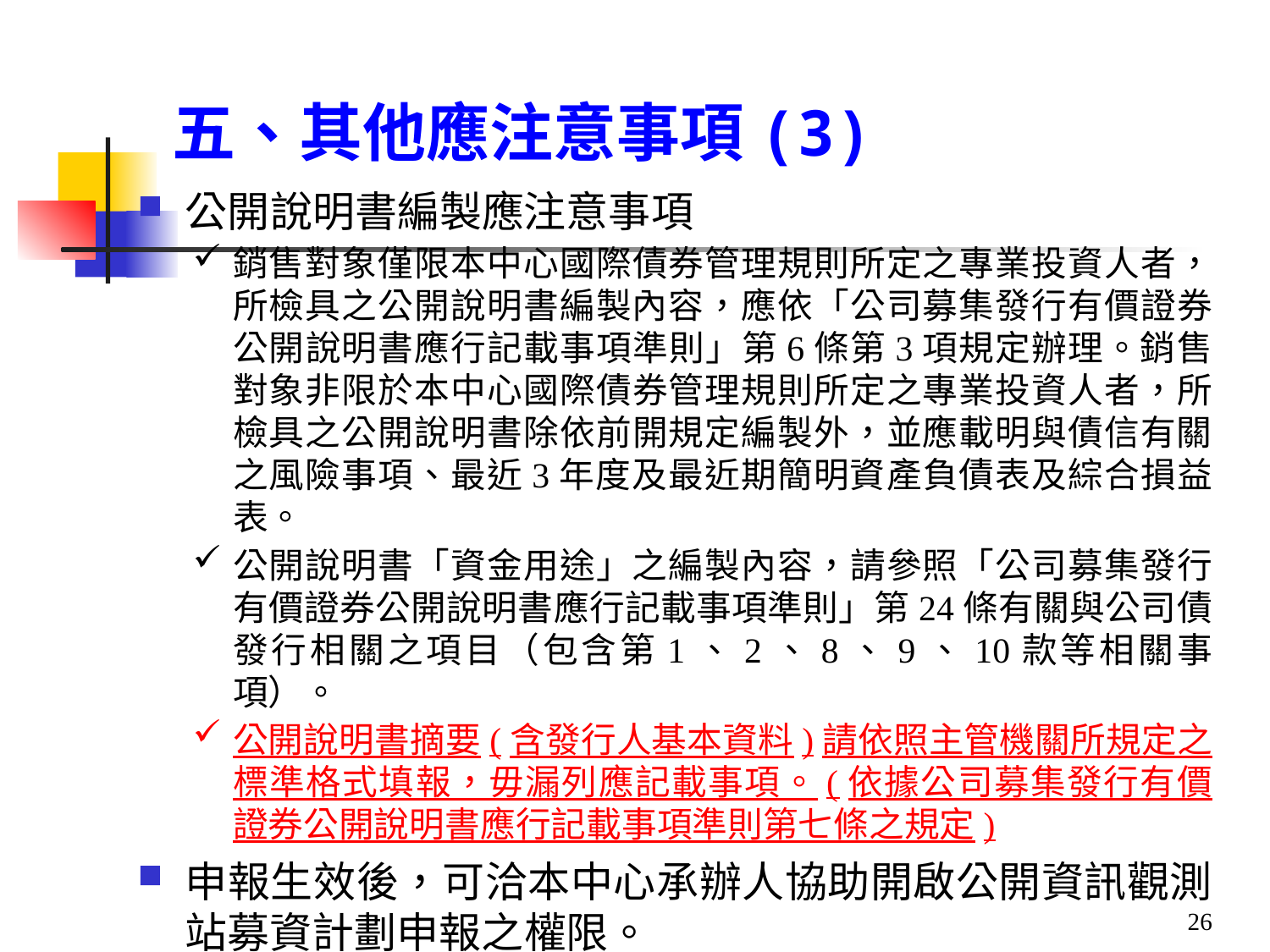

# 五、其他應注意事項(3)
公開說明書編製應注意事項
銷售對象僅限本中心國際債券管理規則所定之專業投資人者，所檢具之公開說明書編製內容，應依「公司募集發行有價證券公開說明書應行記載事項準則」第6條第3項規定辦理。銷售對象非限於本中心國際債券管理規則所定之專業投資人者，所檢具之公開說明書除依前開規定編製外，並應載明與債信有關之風險事項、最近3年度及最近期簡明資產負債表及綜合損益表。
公開說明書「資金用途」之編製內容，請參照「公司募集發行有價證券公開說明書應行記載事項準則」第24條有關與公司債發行相關之項目（包含第1、2、8、9、10款等相關事項）。
公開說明書摘要(含發行人基本資料)請依照主管機關所規定之標準格式填報，毋漏列應記載事項。(依據公司募集發行有價證券公開說明書應行記載事項準則第七條之規定)
申報生效後，可洽本中心承辦人協助開啟公開資訊觀測站募資計劃申報之權限。
其他相關事項。
26